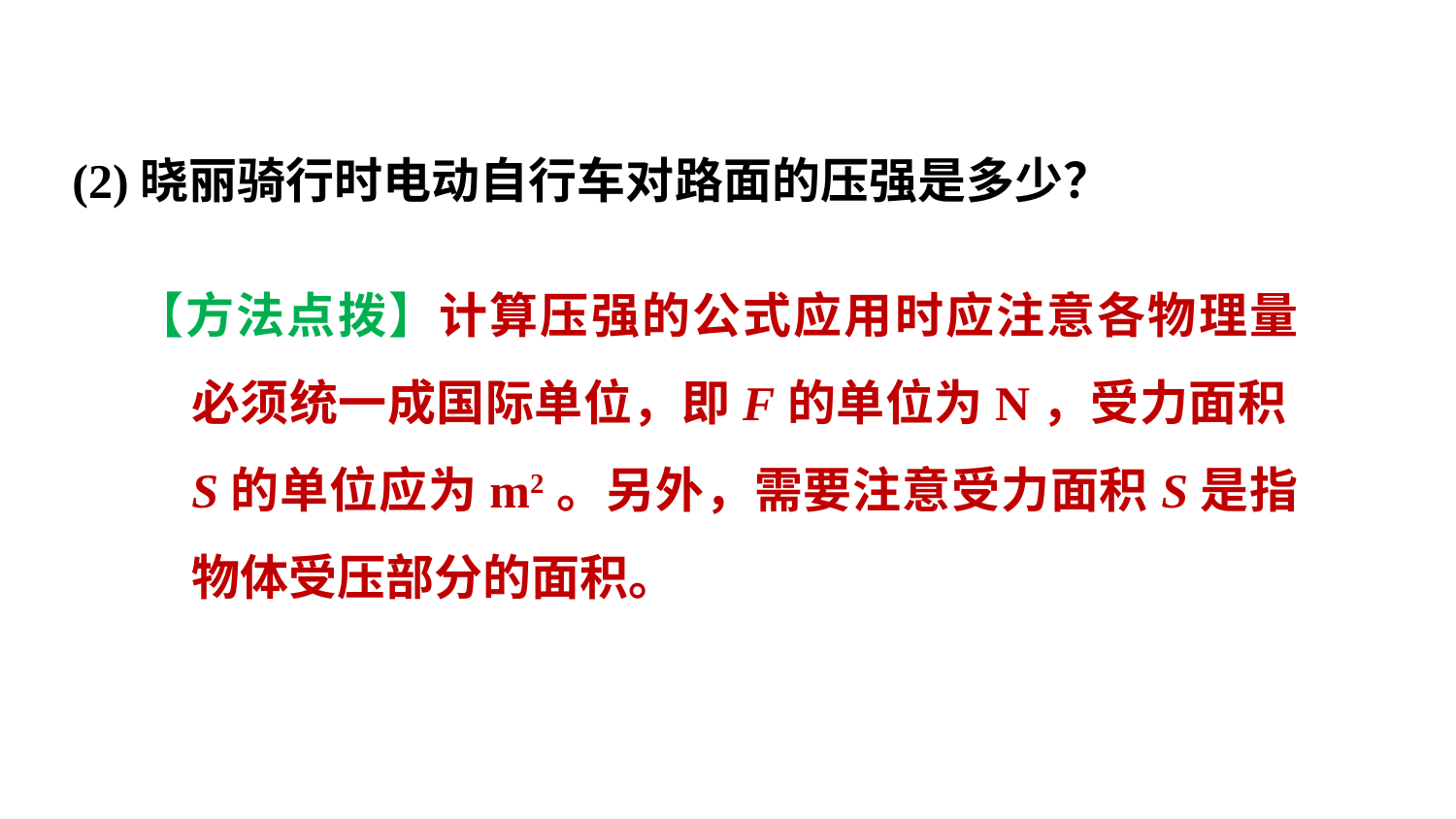

(2)晓丽骑行时电动自行车对路面的压强是多少？
【方法点拨】计算压强的公式应用时应注意各物理量必须统一成国际单位，即F的单位为N，受力面积S的单位应为m2。另外，需要注意受力面积S是指物体受压部分的面积。